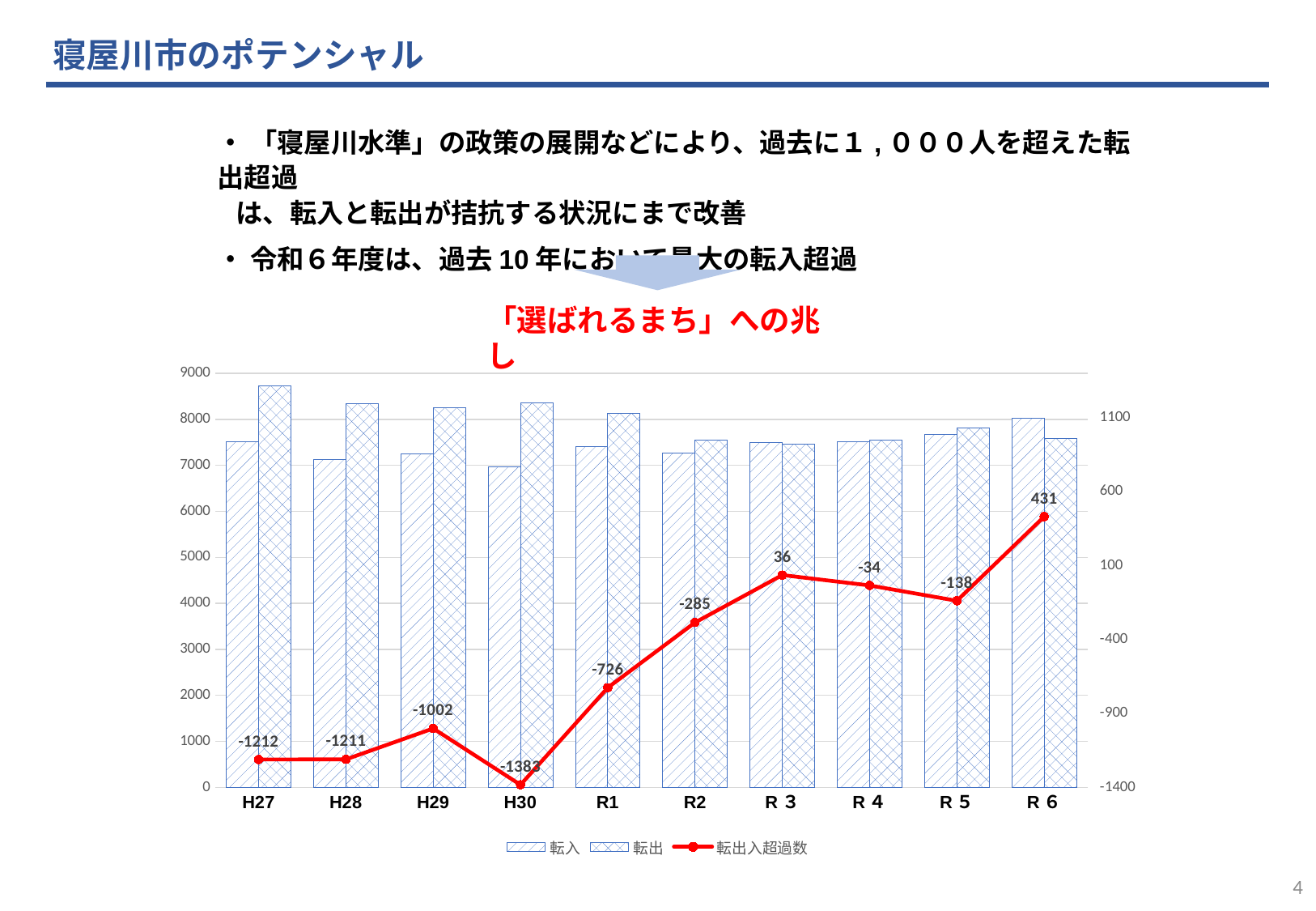

寝屋川市のポテンシャル
・ 「寝屋川水準」の政策の展開などにより、過去に１,０００人を超えた転出超過
  は、転入と転出が拮抗する状況にまで改善
・ 令和６年度は、過去10年において最大の転入超過

「選ばれるまち」への兆し

### Chart

| Category | 転入 | 転出 | 転出入超過数 |
|---|---|---|---|
| H27 | 7520.0 | 8732.0 | -1212.0 |
| H28 | 7129.0 | 8340.0 | -1211.0 |
| H29 | 7252.0 | 8254.0 | -1002.0 |
| H30 | 6972.0 | 8355.0 | -1383.0 |
| R1 | 7409.0 | 8135.0 | -726.0 |
| R2 | 7261.0 | 7546.0 | -285.0 |
| R３ | 7504.0 | 7468.0 | 36.0 |
| R４ | 7508.0 | 7542.0 | -34.0 |
| R５ | 7669.0 | 7807.0 | -138.0 |
| R６ | 8022.0 | 7591.0 | 431.0 |
4